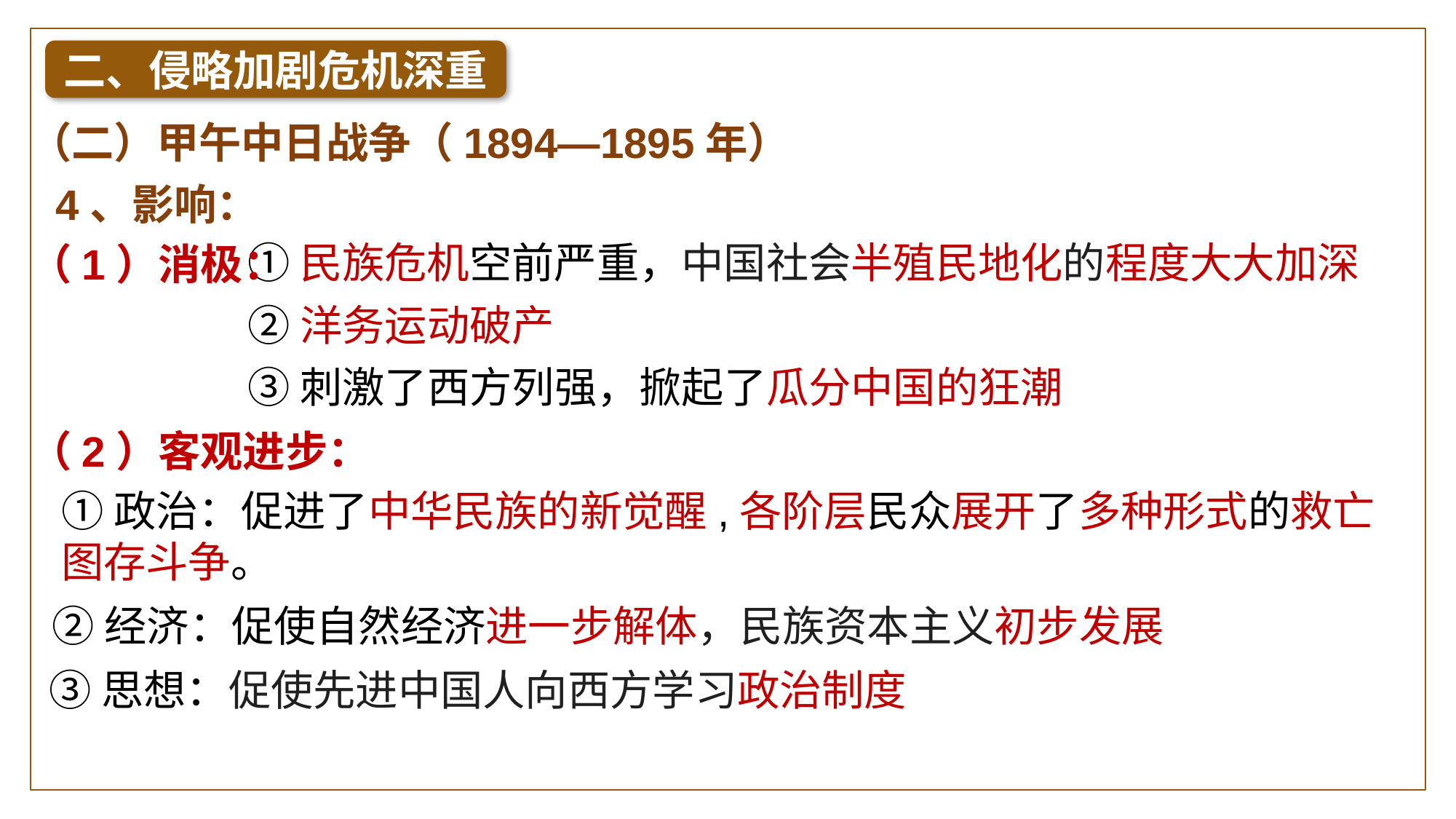

二、侵略加剧危机深重
（二）甲午中日战争（1894—1895年）
4、影响：
（1）消极：
①民族危机空前严重，中国社会半殖民地化的程度大大加深
②洋务运动破产
③刺激了西方列强，掀起了瓜分中国的狂潮
（2）客观进步：
①政治：促进了中华民族的新觉醒,各阶层民众展开了多种形式的救亡图存斗争。
②经济：促使自然经济进一步解体，民族资本主义初步发展
 ③思想：促使先进中国人向西方学习政治制度